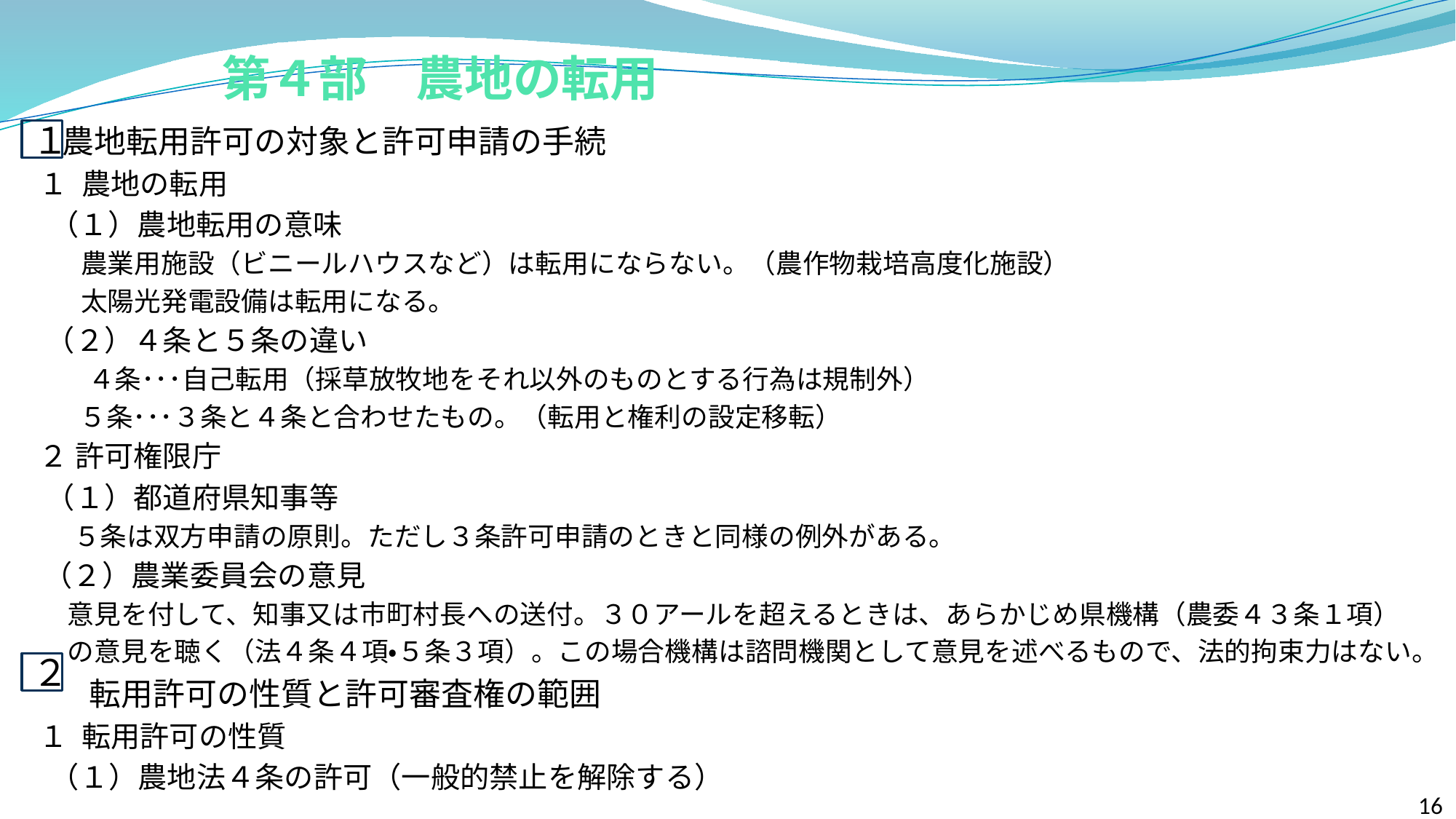

# 第４部　農地の転用
      農地転用許可の対象と許可申請の手続
   １  農地の転用
　  （１）農地転用の意味
　      農業用施設（ビニールハウスなど）は転用にならない。（農作物栽培高度化施設）
　      太陽光発電設備は転用になる。
    （２）４条と５条の違い
 　      ４条･･･自己転用（採草放牧地をそれ以外のものとする行為は規制外）
          ５条･･･３条と４条と合わせたもの。（転用と権利の設定移転）
   ２ 許可権限庁
    （１）都道府県知事等
         ５条は双方申請の原則。ただし３条許可申請のときと同様の例外がある。
    （２）農業委員会の意見
        意見を付して、知事又は市町村長への送付。３０アールを超えるときは、あらかじめ県機構（農委４３条１項）
        の意見を聴く（法４条４項・５条３項）。この場合機構は諮問機関として意見を述べるもので、法的拘束力はない。
　　 転用許可の性質と許可審査権の範囲
   １  転用許可の性質
　  （１）農地法４条の許可（一般的禁止を解除する）

１

２
16